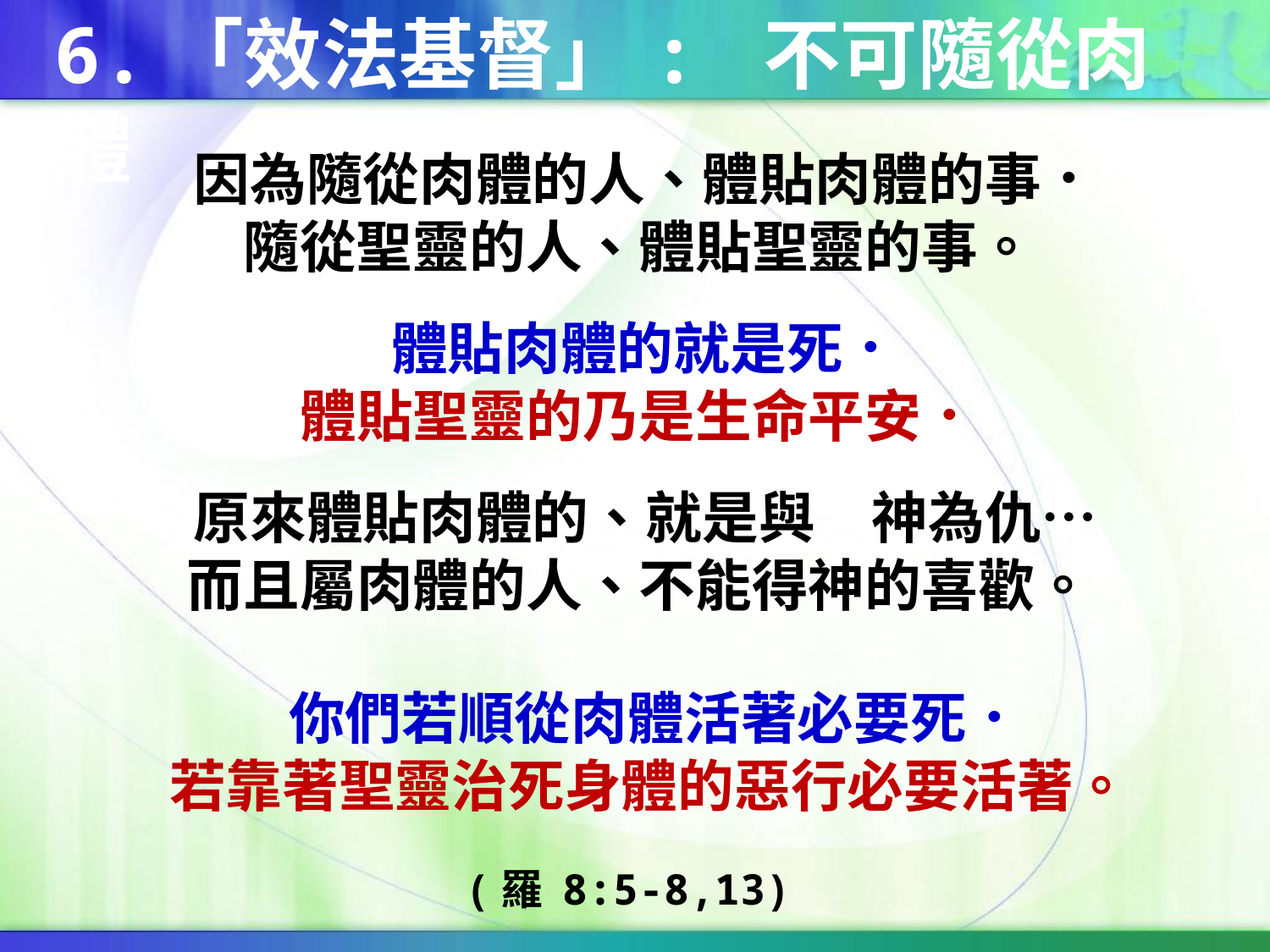

6.「效法基督」: 不可隨從肉體
因為隨從肉體的人、體貼肉體的事．
隨從聖靈的人、體貼聖靈的事。

體貼肉體的就是死．
體貼聖靈的乃是生命平安．

原來體貼肉體的、就是與　神為仇…
而且屬肉體的人、不能得神的喜歡。
你們若順從肉體活著必要死．
若靠著聖靈治死身體的惡行必要活著。
(羅 8:5-8,13)